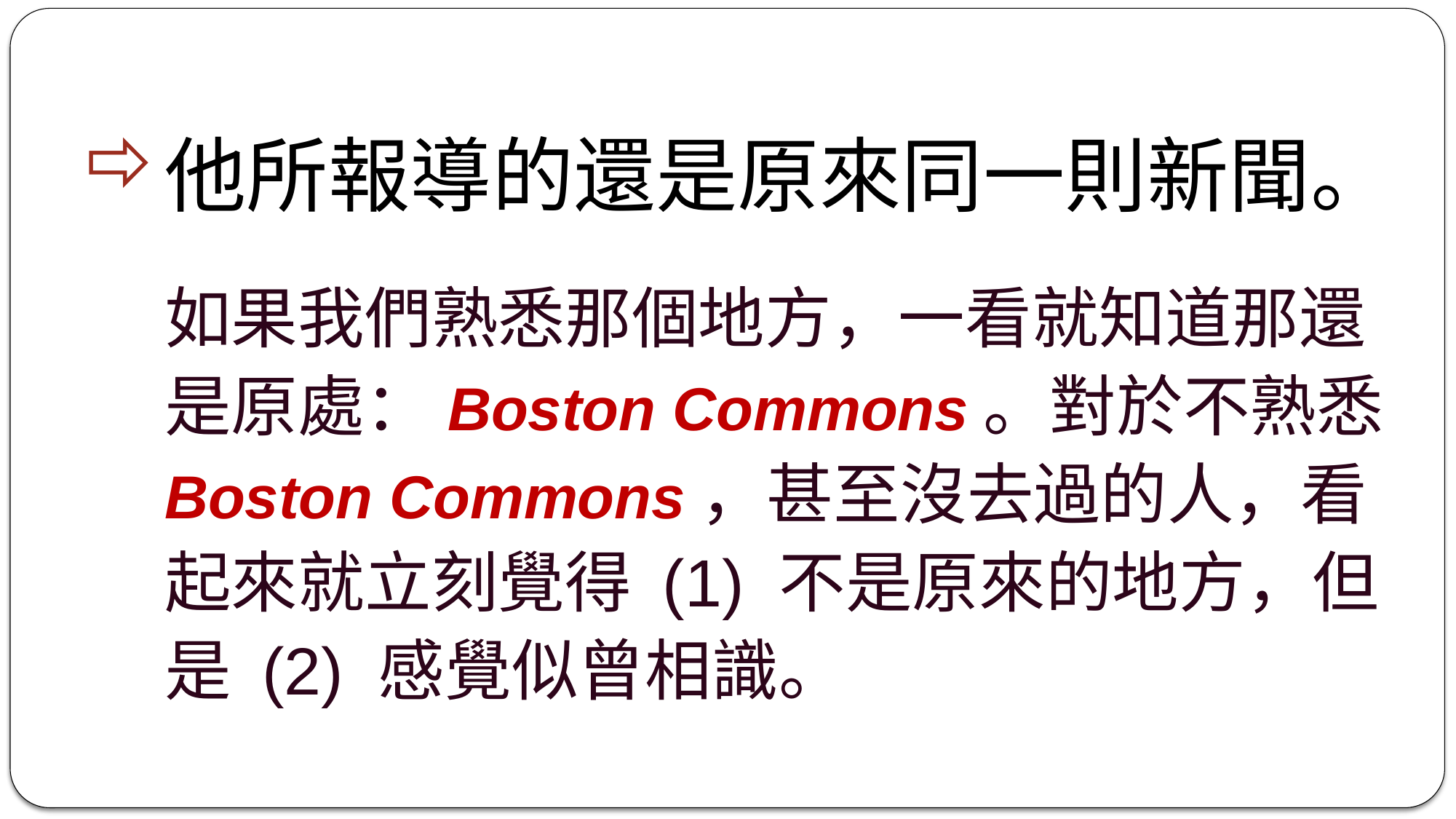

他所報導的還是原來同一則新聞。
如果我們熟悉那個地方，一看就知道那還是原處：Boston Commons。對於不熟悉Boston Commons，甚至沒去過的人，看起來就立刻覺得 (1) 不是原來的地方，但是 (2) 感覺似曾相識。